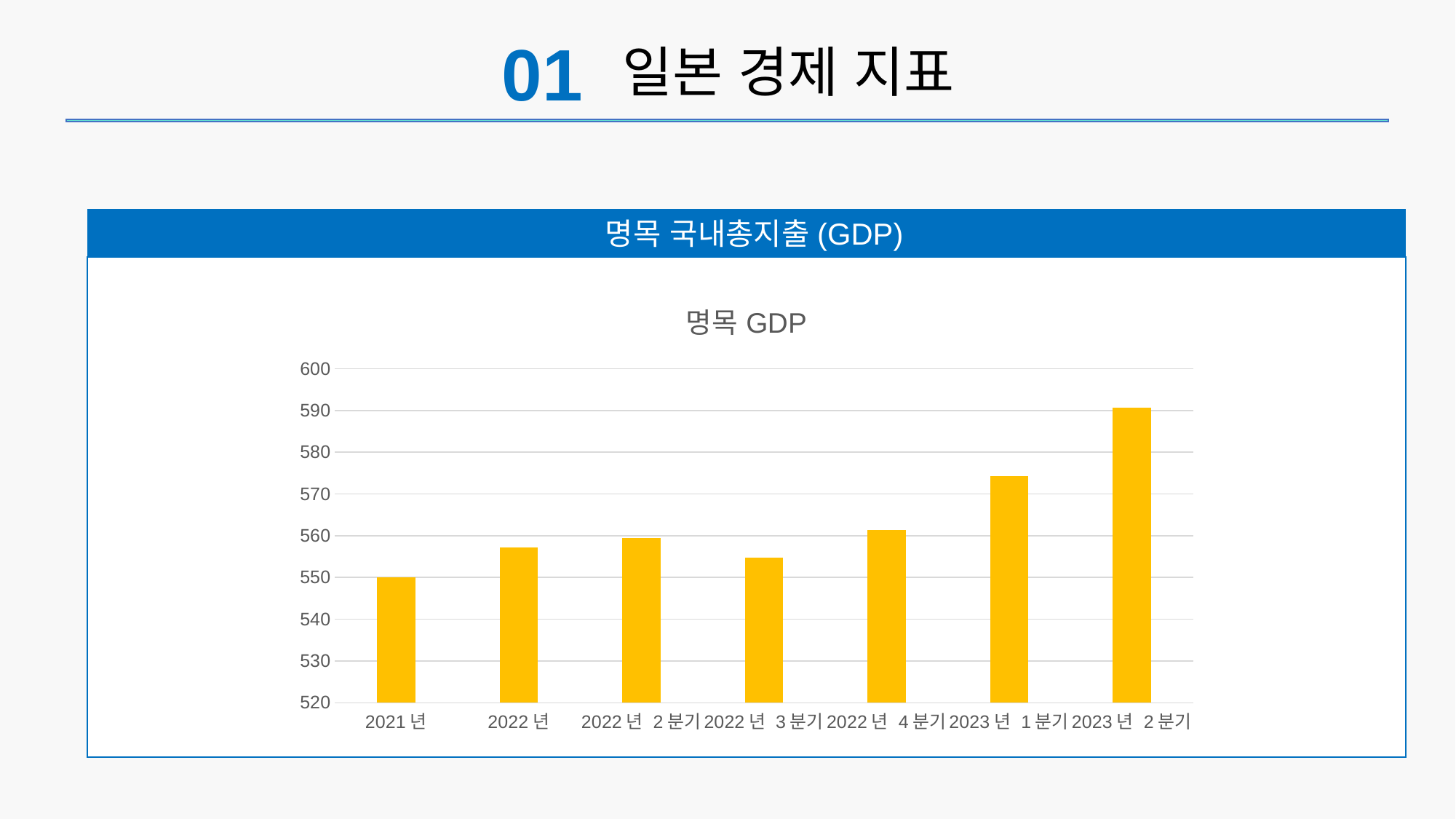

01
 일본 경제 지표

 명목 국내총지출(GDP)

### Chart:

| Category | 명목GDP |
|---|---|
| 2021년 | 550.1 |
| 2022년 | 557.2 |
| 2022년 2분기 | 559.4 |
| 2022년 3분기 | 554.7 |
| 2022년 4분기 | 561.3 |
| 2023년 1분기 | 574.2 |
| 2023년 2분기 | 590.7 |
현황